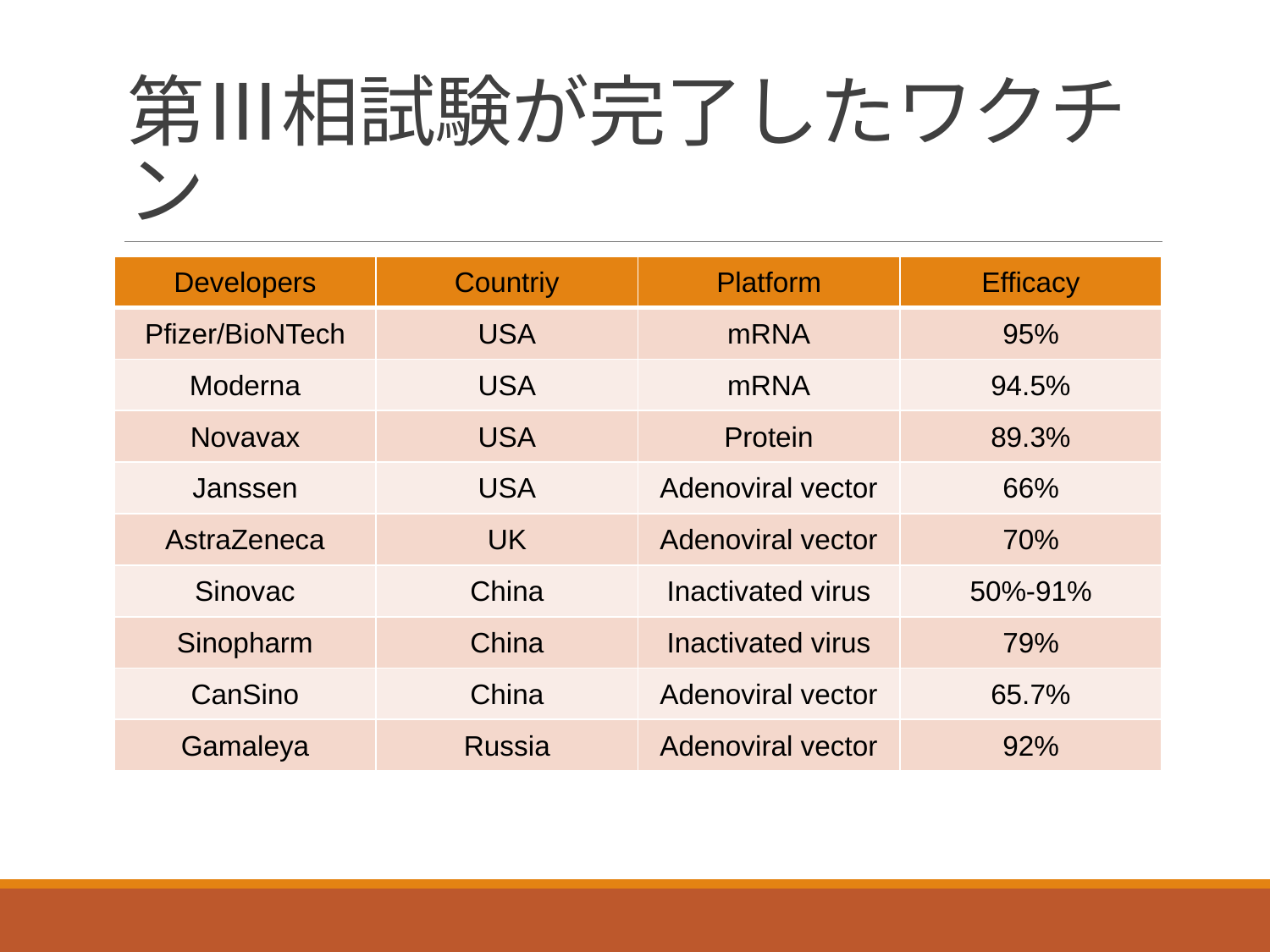

# 第Ⅲ相試験が完了したワクチン
| Developers | Countriy | Platform | Efficacy |
| --- | --- | --- | --- |
| Pfizer/BioNTech | USA | mRNA | 95% |
| Moderna | USA | mRNA | 94.5% |
| Novavax | USA | Protein | 89.3% |
| Janssen | USA | Adenoviral vector | 66% |
| AstraZeneca | UK | Adenoviral vector | 70% |
| Sinovac | China | Inactivated virus | 50%-91% |
| Sinopharm | China | Inactivated virus | 79% |
| CanSino | China | Adenoviral vector | 65.7% |
| Gamaleya | Russia | Adenoviral vector | 92% |